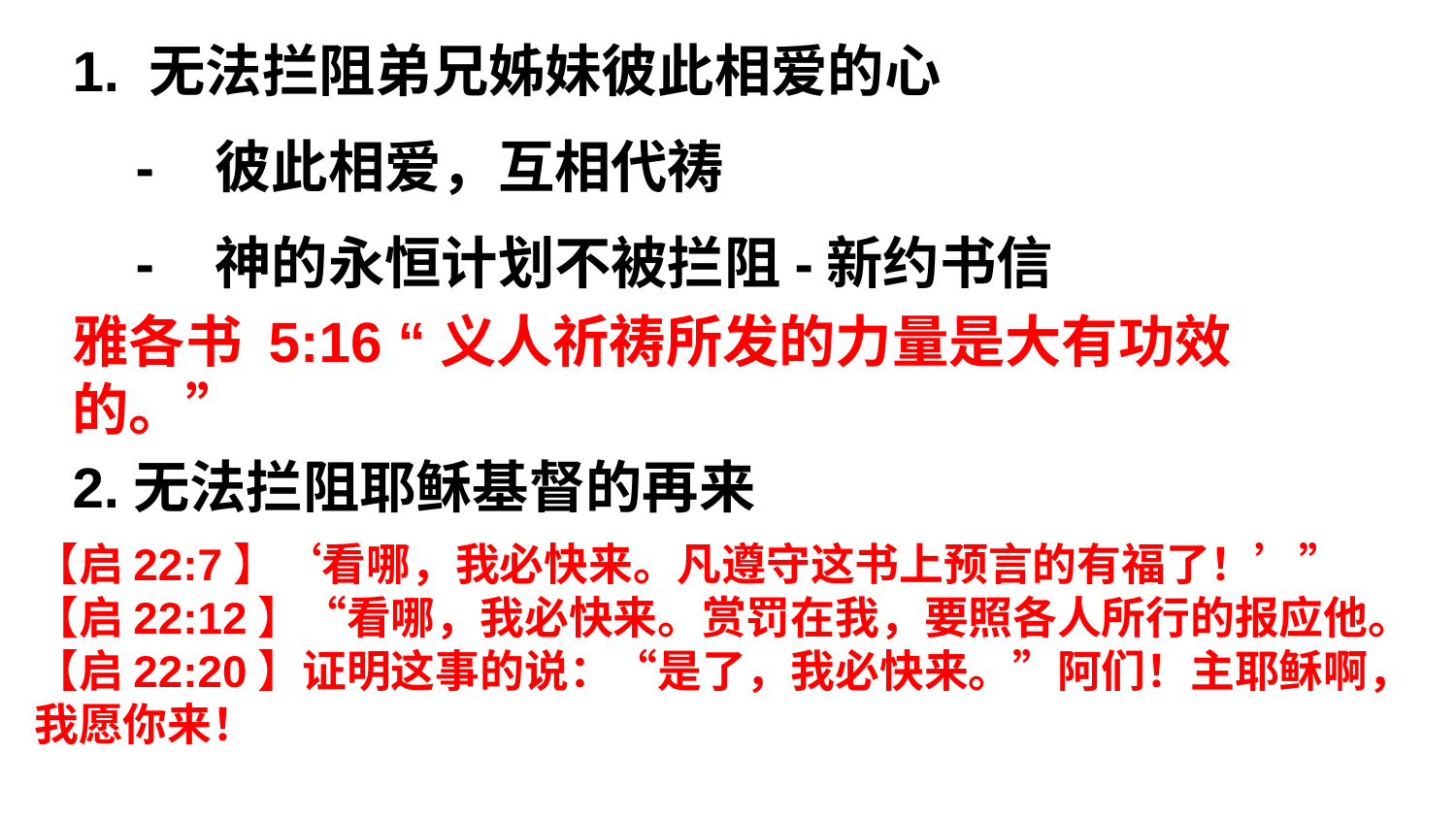

1. 无法拦阻弟兄姊妹彼此相爱的心
    -   彼此相爱，互相代祷
    -   神的永恒计划不被拦阻-新约书信
雅各书 5:16 “义人祈祷所发的力量是大有功效的。”
2.无法拦阻耶稣基督的再来

【启22:7】‘看哪，我必快来。凡遵守这书上预言的有福了！’”
【启22:12】“看哪，我必快来。赏罚在我，要照各人所行的报应他。
【启22:20】证明这事的说：“是了，我必快来。”阿们！主耶稣啊，我愿你来！